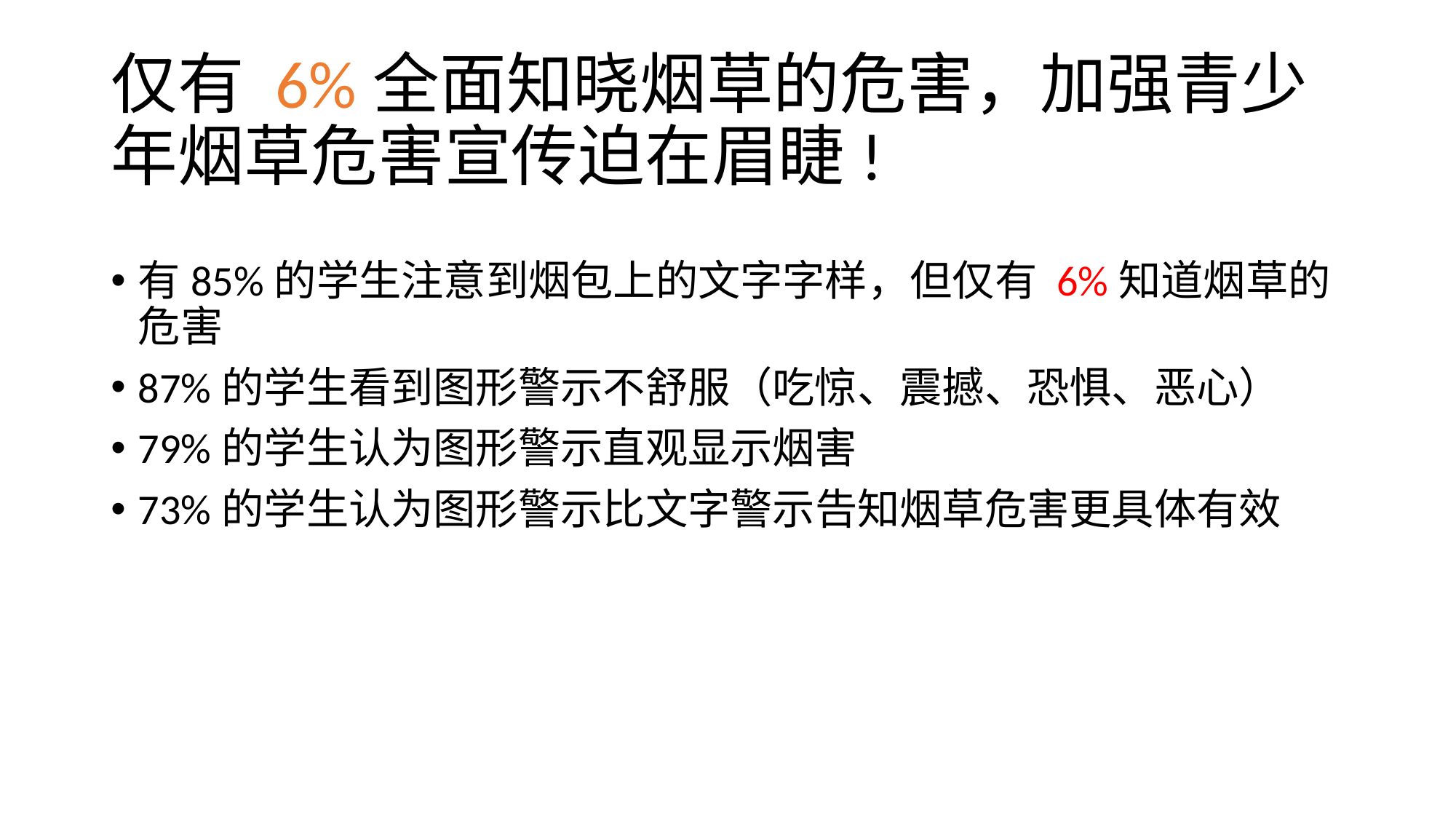

# 仅有 6%全面知晓烟草的危害，加强青少年烟草危害宣传迫在眉睫!
有85%的学生注意到烟包上的文字字样，但仅有 6%知道烟草的危害
87%的学生看到图形警示不舒服（吃惊、震撼、恐惧、恶心）
79%的学生认为图形警示直观显示烟害
73%的学生认为图形警示比文字警示告知烟草危害更具体有效